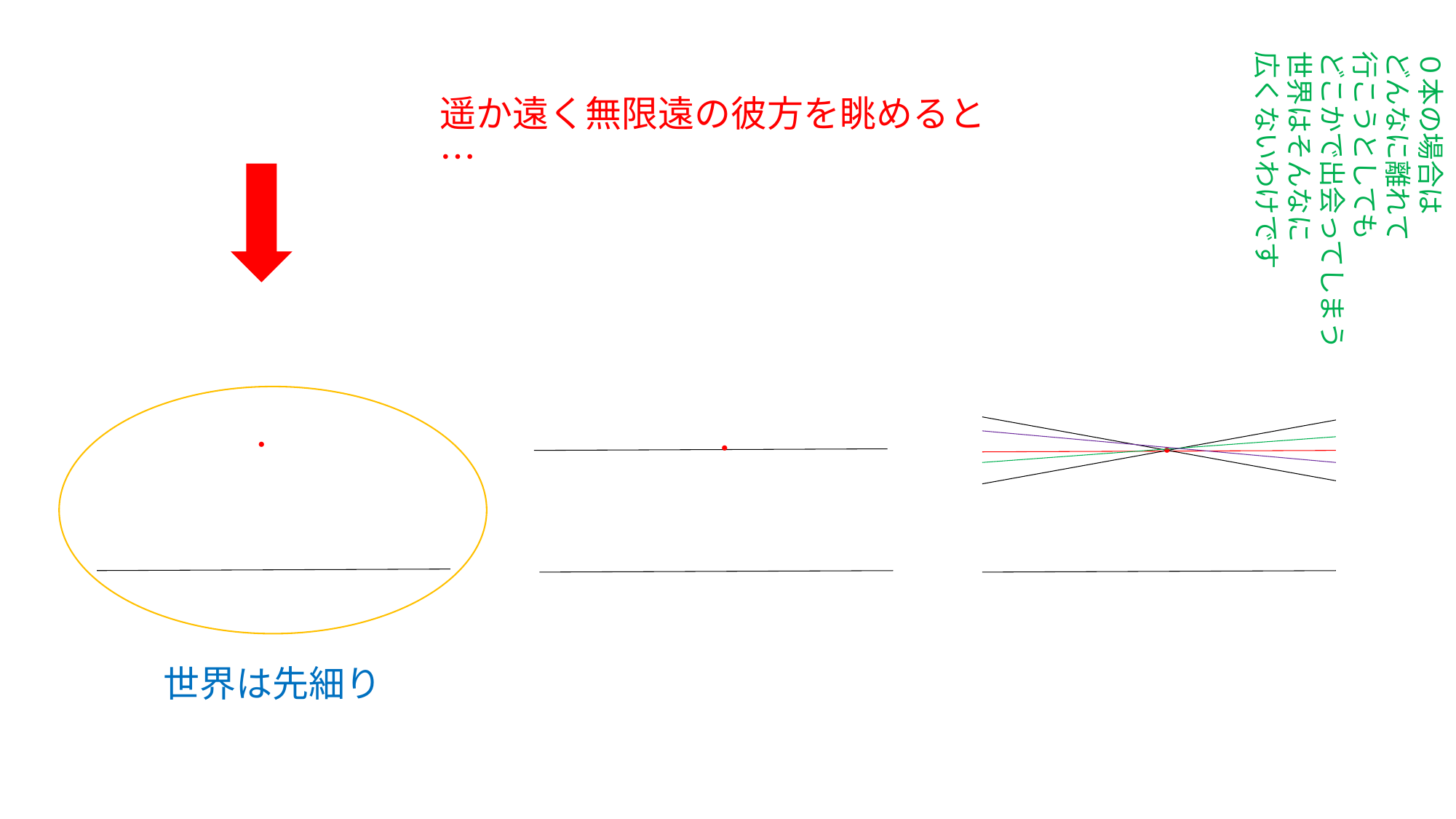

０本の場合は
どんなに離れて
行こうとしても
どこかで出会ってしまう
世界はそんなに
広くないわけです
遥か遠く無限遠の彼方を眺めると…

●
●
●
世界は先細り